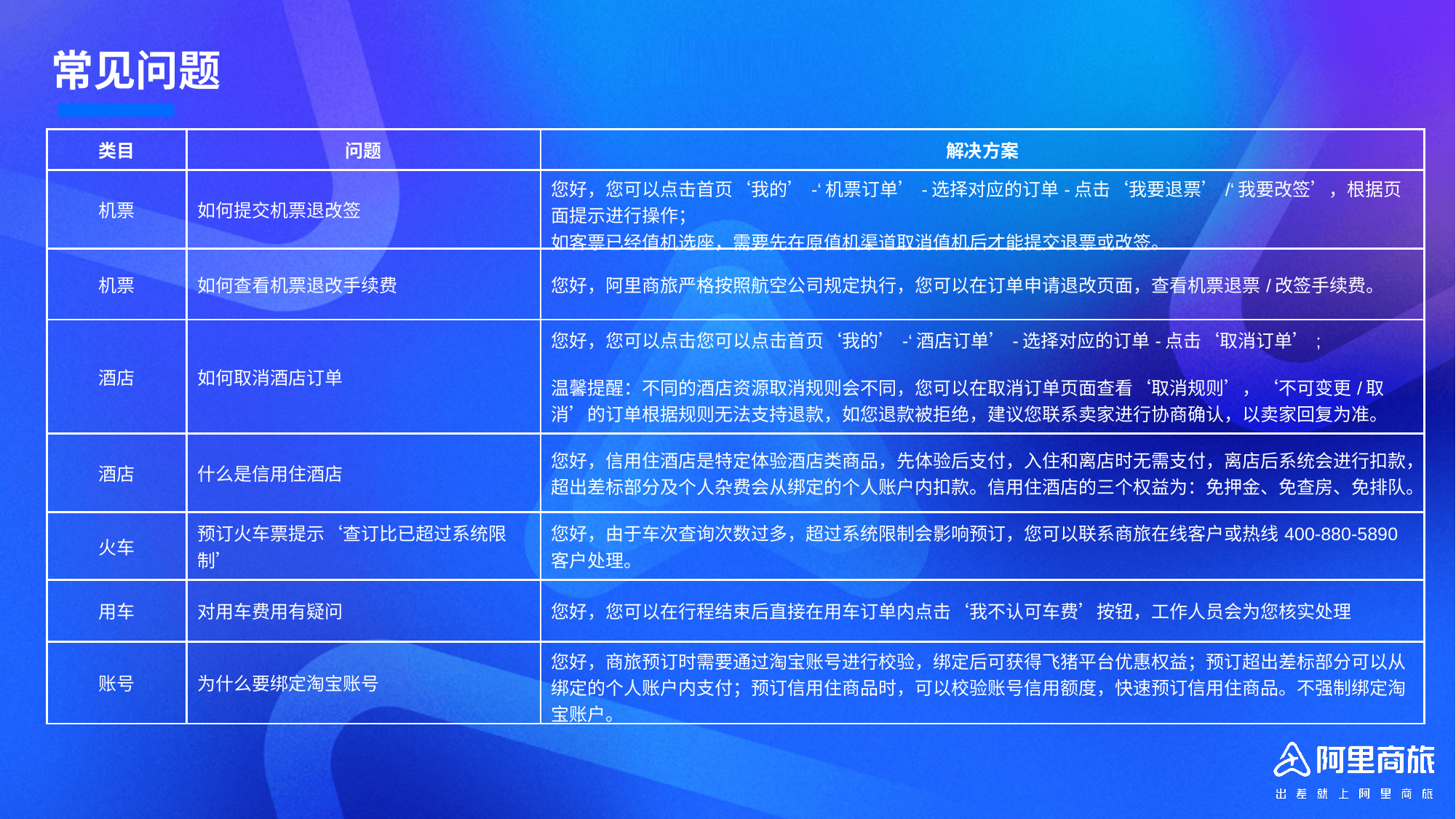

常见问题

| 类目 | 问题 | 解决方案 |
| --- | --- | --- |
| 机票 | 如何提交机票退改签 | 您好，您可以点击首页‘我的’-‘机票订单’-选择对应的订单-点击‘我要退票’/‘我要改签’，根据页面提示进行操作； 如客票已经值机选座，需要先在原值机渠道取消值机后才能提交退票或改签。 |
| 机票 | 如何查看机票退改手续费 | 您好，阿里商旅严格按照航空公司规定执行，您可以在订单申请退改页面，查看机票退票/改签手续费。 |
| 酒店 | 如何取消酒店订单 | 您好，您可以点击您可以点击首页‘我的’-‘酒店订单’-选择对应的订单-点击‘取消订单’; 温馨提醒：不同的酒店资源取消规则会不同，您可以在取消订单页面查看‘取消规则’，‘不可变更/取消’的订单根据规则无法支持退款，如您退款被拒绝，建议您联系卖家进行协商确认，以卖家回复为准。 |
| 酒店 | 什么是信用住酒店 | 您好，信用住酒店是特定体验酒店类商品，先体验后支付，入住和离店时无需支付，离店后系统会进行扣款，超出差标部分及个人杂费会从绑定的个人账户内扣款。信用住酒店的三个权益为：免押金、免查房、免排队。 |
| 火车 | 预订火车票提示‘查订比已超过系统限制’ | 您好，由于车次查询次数过多，超过系统限制会影响预订，您可以联系商旅在线客户或热线400-880-5890客户处理。 |
| 用车 | 对用车费用有疑问 | 您好，您可以在行程结束后直接在用车订单内点击‘我不认可车费’按钮，工作人员会为您核实处理 |
| 账号 | 为什么要绑定淘宝账号 | 您好，商旅预订时需要通过淘宝账号进行校验，绑定后可获得飞猪平台优惠权益；预订超出差标部分可以从绑定的个人账户内支付；预订信用住商品时，可以校验账号信用额度，快速预订信用住商品。不强制绑定淘宝账户。 |